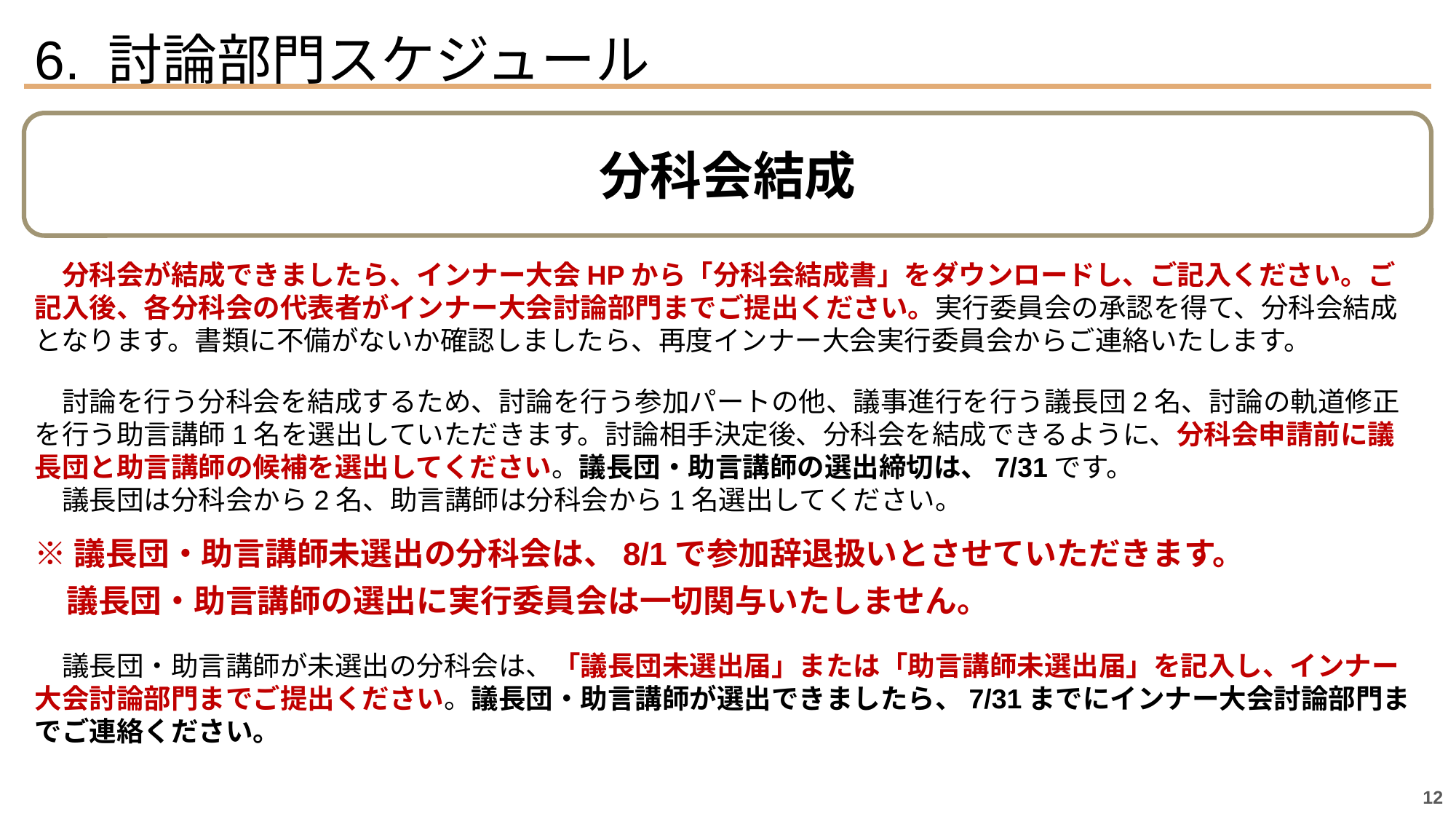

6. 討論部門スケジュール
分科会結成
　分科会が結成できましたら、インナー大会HPから「分科会結成書」をダウンロードし、ご記入ください。ご記入後、各分科会の代表者がインナー大会討論部門までご提出ください。実行委員会の承認を得て、分科会結成となります。書類に不備がないか確認しましたら、再度インナー大会実行委員会からご連絡いたします。
　討論を行う分科会を結成するため、討論を行う参加パートの他、議事進行を行う議長団2名、討論の軌道修正を行う助言講師1名を選出していただきます。討論相手決定後、分科会を結成できるように、分科会申請前に議長団と助言講師の候補を選出してください。議長団・助言講師の選出締切は、7/31です。
　議長団は分科会から2名、助言講師は分科会から1名選出してください。
※議長団・助言講師未選出の分科会は、8/1で参加辞退扱いとさせていただきます。
　議長団・助言講師の選出に実行委員会は一切関与いたしません。
　議長団・助言講師が未選出の分科会は、「議長団未選出届」または「助言講師未選出届」を記入し、インナー大会討論部門までご提出ください。議長団・助言講師が選出できましたら、7/31までにインナー大会討論部門までご連絡ください。
12